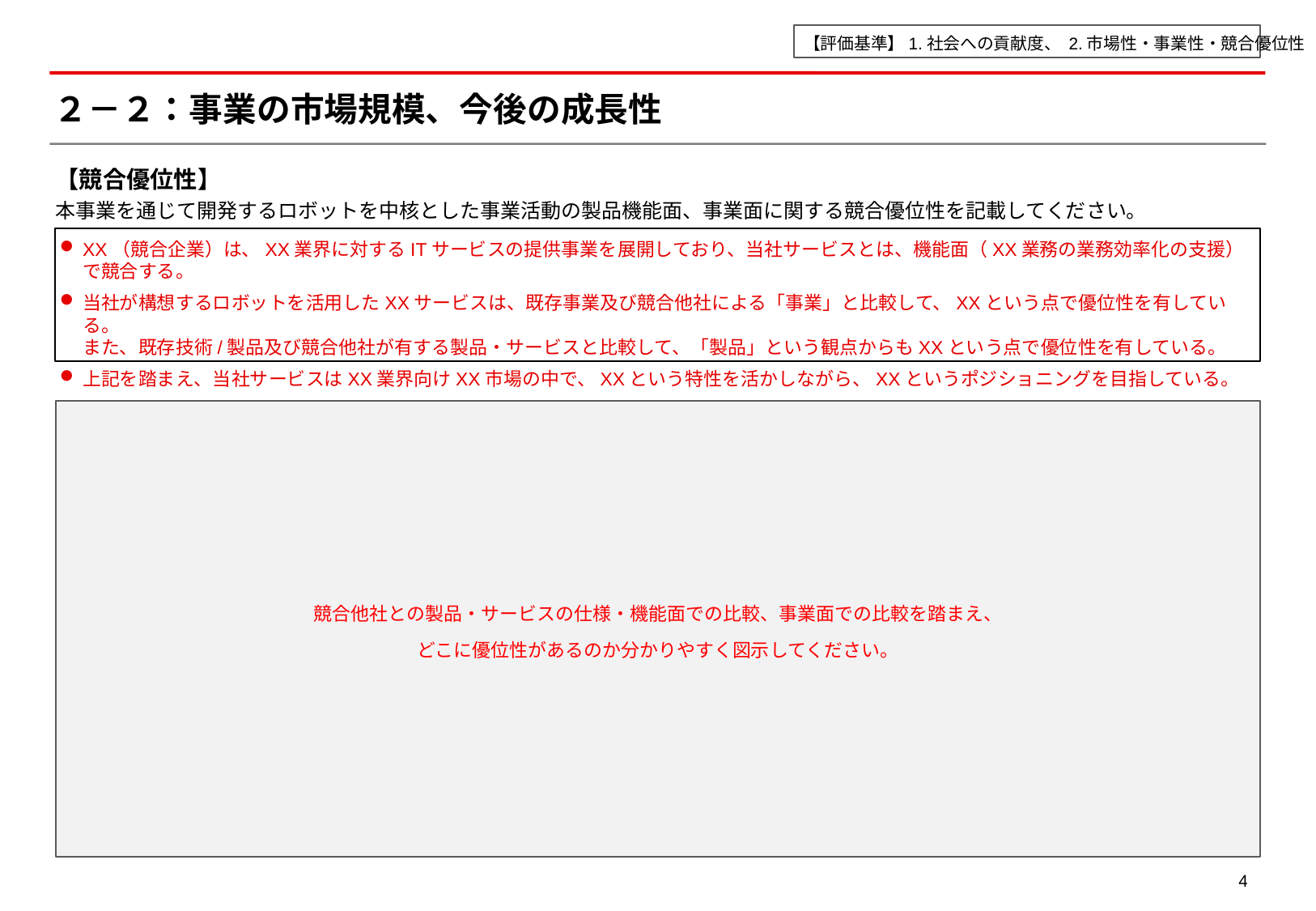

【評価基準】1.社会への貢献度、 2.市場性・事業性・競合優位性
# ２－２：事業の市場規模、今後の成長性
【競合優位性】
本事業を通じて開発するロボットを中核とした事業活動の製品機能面、事業面に関する競合優位性を記載してください。
XX（競合企業）は、XX業界に対するITサービスの提供事業を展開しており、当社サービスとは、機能面（XX業務の業務効率化の支援）で競合する。
当社が構想するロボットを活用したXXサービスは、既存事業及び競合他社による「事業」と比較して、XXという点で優位性を有している。
また、既存技術/製品及び競合他社が有する製品・サービスと比較して、「製品」という観点からもXXという点で優位性を有している。
上記を踏まえ、当社サービスはXX業界向けXX市場の中で、XXという特性を活かしながら、XXというポジショニングを目指している。

競合他社との製品・サービスの仕様・機能面での比較、事業面での比較を踏まえ、
どこに優位性があるのか分かりやすく図示してください。